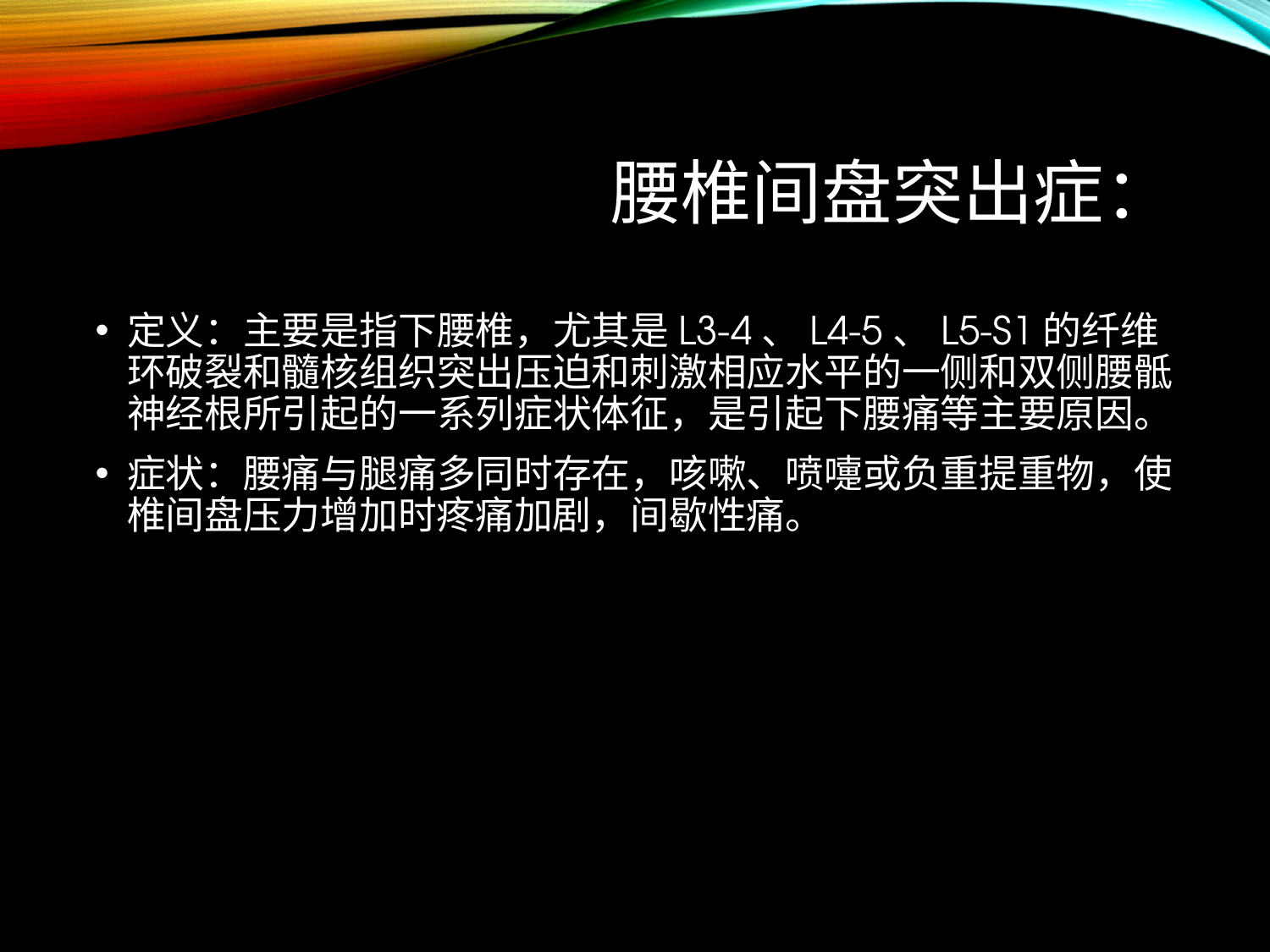

# 腰椎间盘突出症：
定义：主要是指下腰椎，尤其是L3-4、L4-5、L5-S1的纤维环破裂和髓核组织突出压迫和刺激相应水平的一侧和双侧腰骶神经根所引起的一系列症状体征，是引起下腰痛等主要原因。
症状：腰痛与腿痛多同时存在，咳嗽、喷嚏或负重提重物，使椎间盘压力增加时疼痛加剧，间歇性痛。